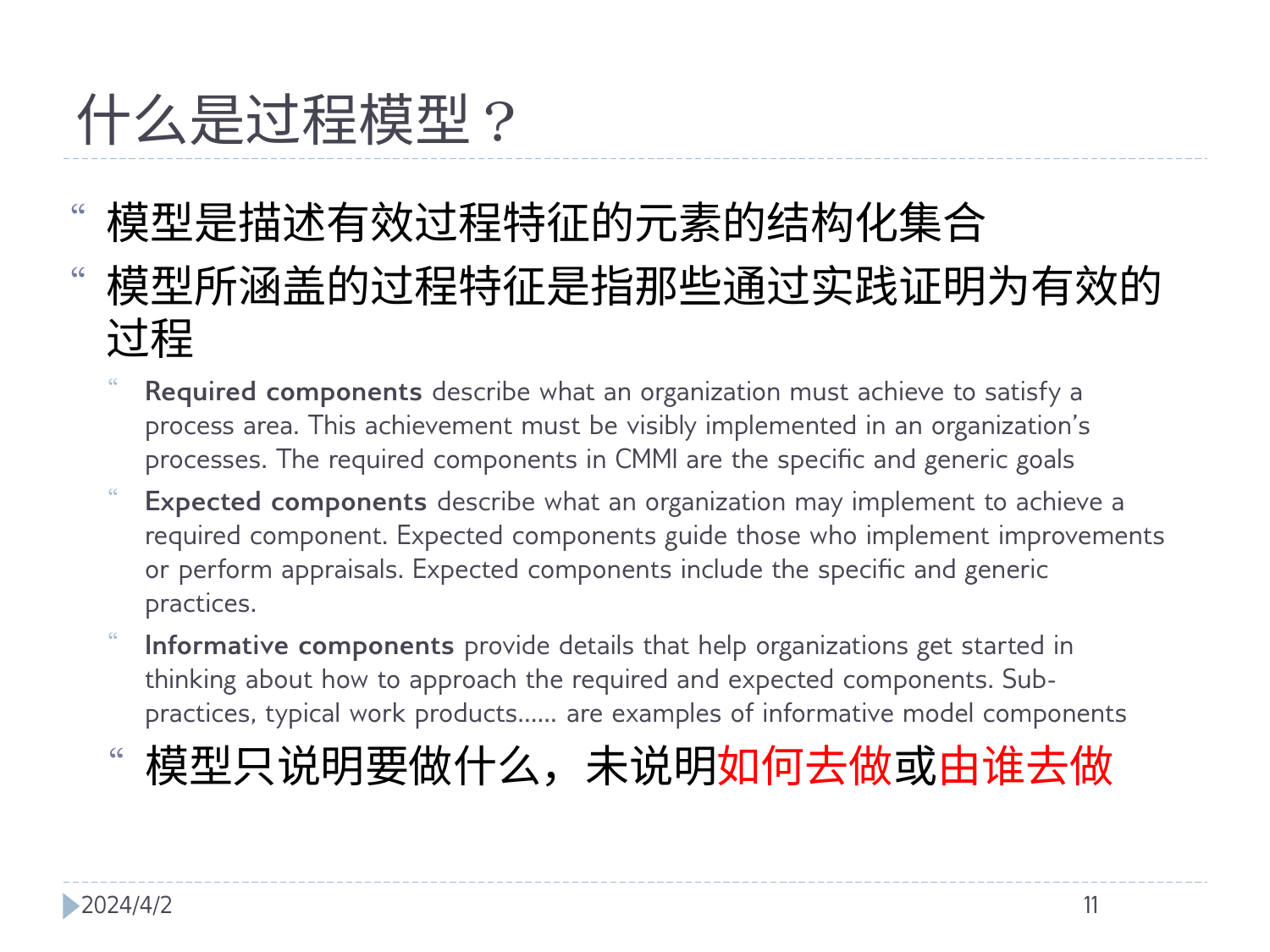

什么是过程模型?
模型是描述有效过程特征的元素的结构化集合
模型所涵盖的过程特征是指那些通过实践证明为有效的过程
Required components describe what an organization must achieve to satisfy a process area. This achievement must be visibly implemented in an organization’s processes. The required components in CMMI are the specific and generic goals
Expected components describe what an organization may implement to achieve a required component. Expected components guide those who implement improvements or perform appraisals. Expected components include the specific and generic practices.
Informative components provide details that help organizations get started in thinking about how to approach the required and expected components. Sub-practices, typical work products…… are examples of informative model components
模型只说明要做什么，未说明如何去做或由谁去做

2024/4/2
11